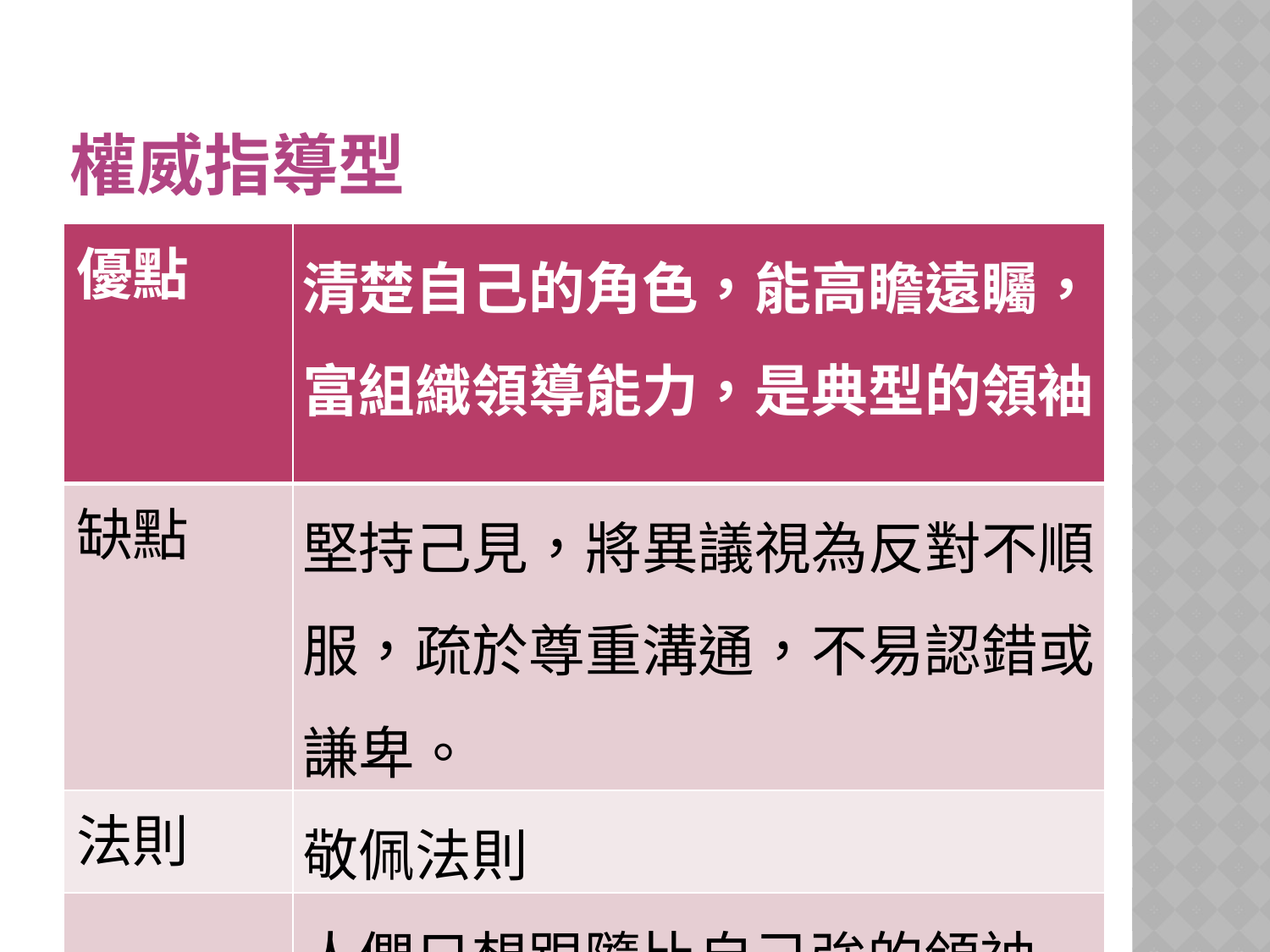

# 權威指導型
| 優點 | 清楚自己的角色，能高瞻遠矚，富組織領導能力，是典型的領袖。 |
| --- | --- |
| 缺點 | 堅持己見，將異議視為反對不順服，疏於尊重溝通，不易認錯或謙卑。 |
| 法則 | 敬佩法則 |
|  | 人們只想跟隨比自己強的領袖 |